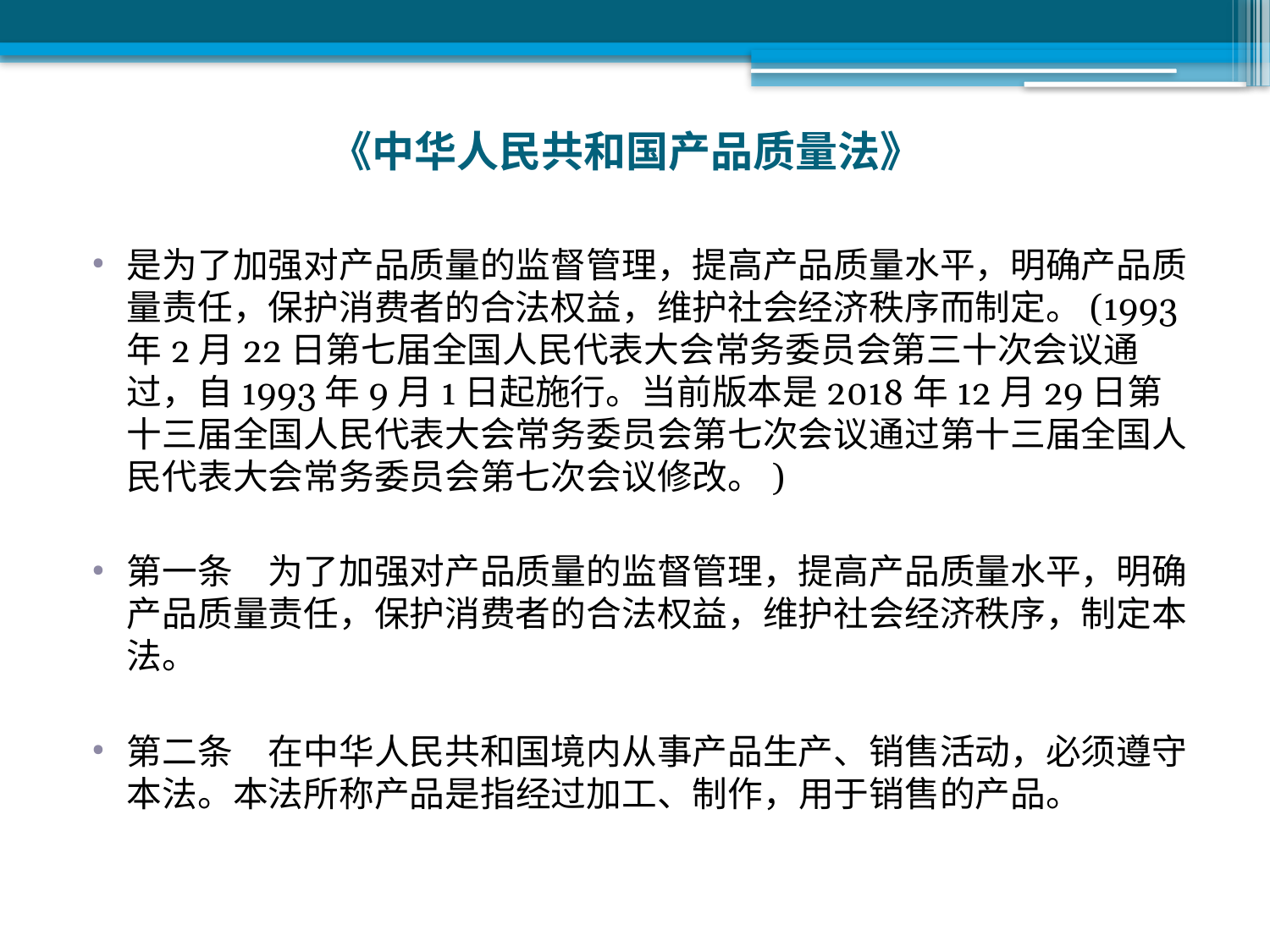

# 《中华人民共和国产品质量法》
是为了加强对产品质量的监督管理，提高产品质量水平，明确产品质量责任，保护消费者的合法权益，维护社会经济秩序而制定。(1993年2月22日第七届全国人民代表大会常务委员会第三十次会议通过，自1993年9月1日起施行。当前版本是2018年12月29日第十三届全国人民代表大会常务委员会第七次会议通过第十三届全国人民代表大会常务委员会第七次会议修改。)

第一条　为了加强对产品质量的监督管理，提高产品质量水平，明确产品质量责任，保护消费者的合法权益，维护社会经济秩序，制定本法。

第二条　在中华人民共和国境内从事产品生产、销售活动，必须遵守本法。本法所称产品是指经过加工、制作，用于销售的产品。